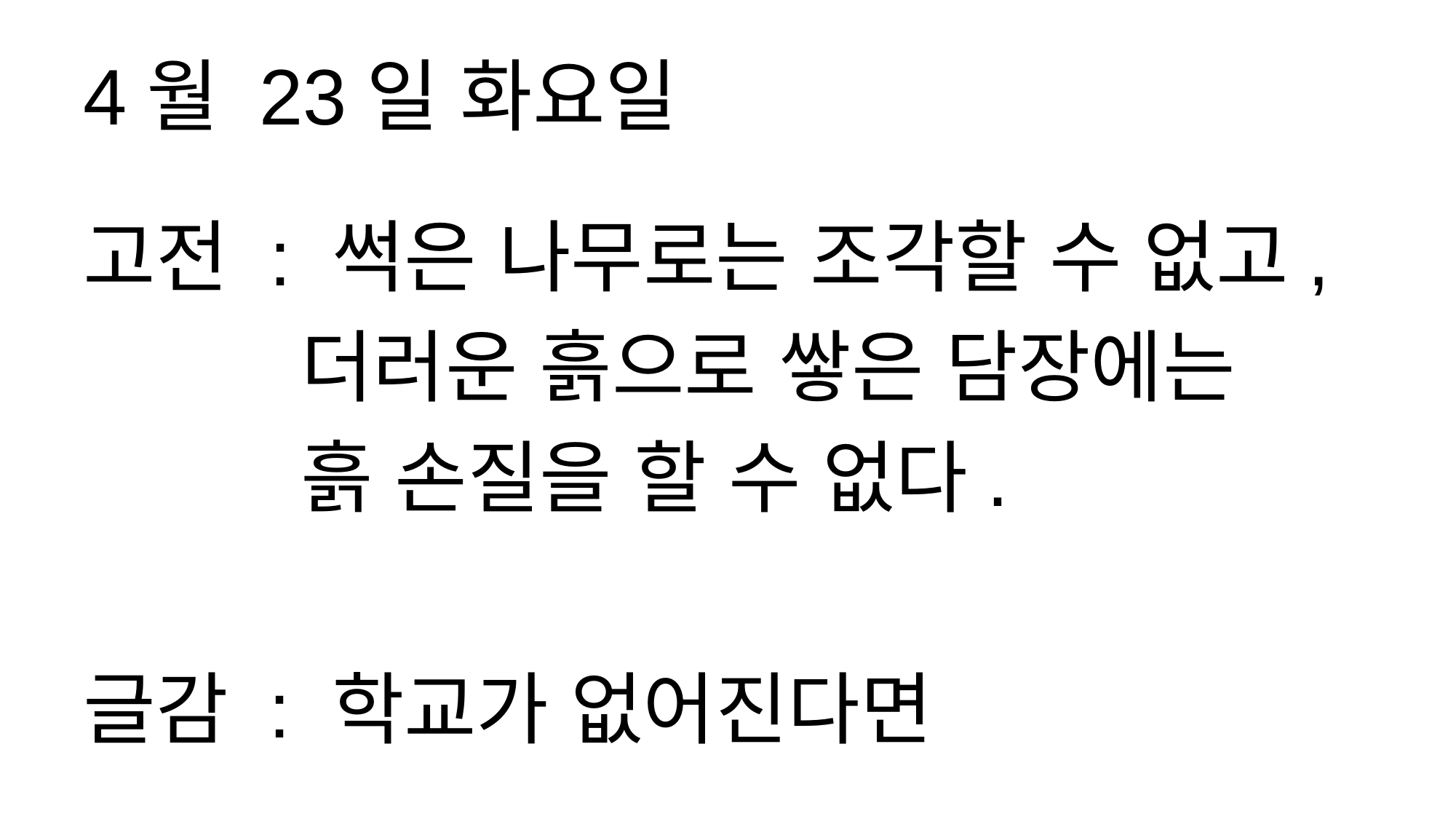

4월 23일 화요일
고전 : 썩은 나무로는 조각할 수 없고,
         더러운 흙으로 쌓은 담장에는
         흙 손질을 할 수 없다.
글감 : 학교가 없어진다면